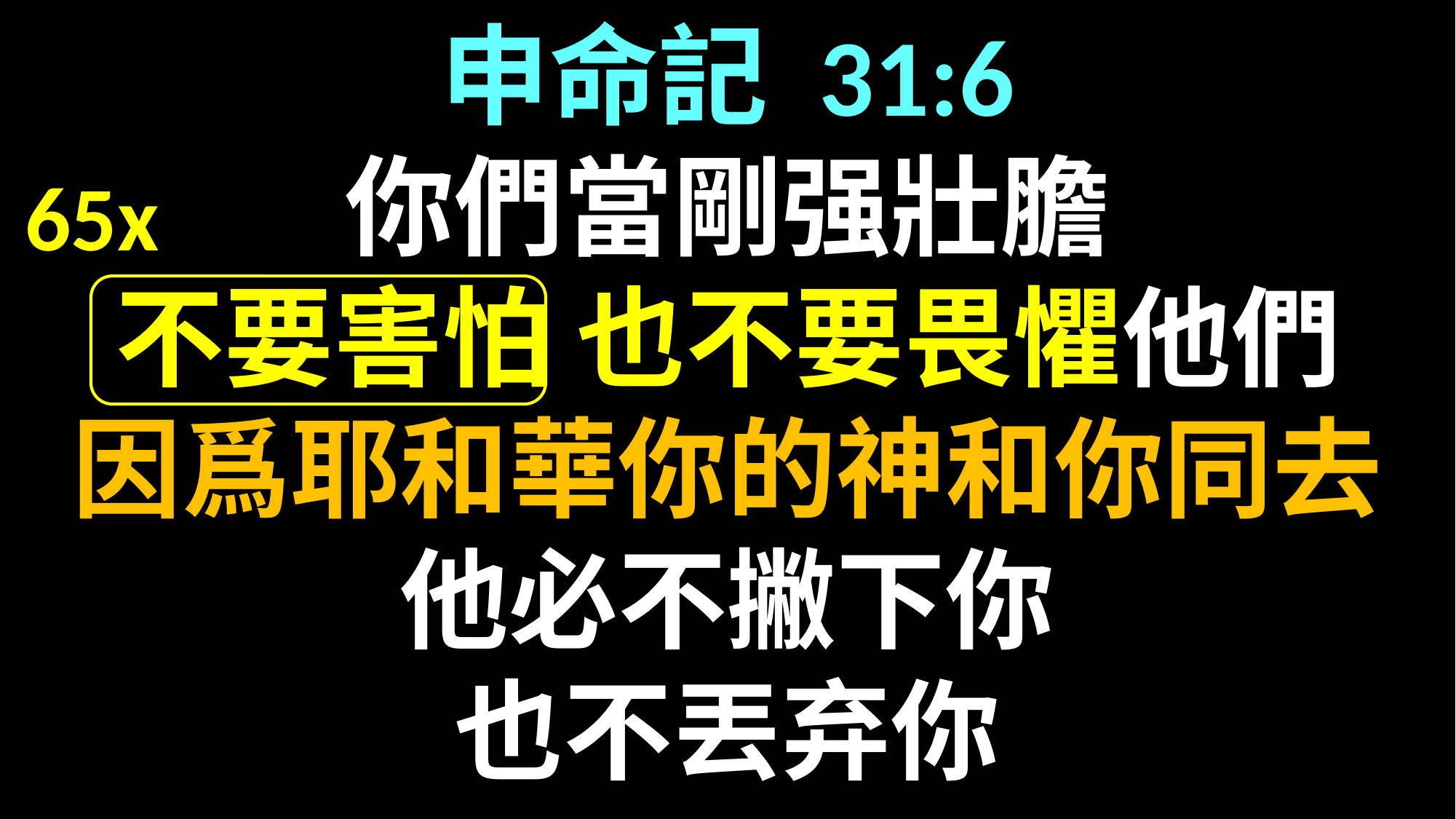

申命記 31:6
你們當剛强壯膽
不要害怕 也不要畏懼他們
因爲耶和華你的神和你同去
他必不撇下你
也不丟弃你
65x